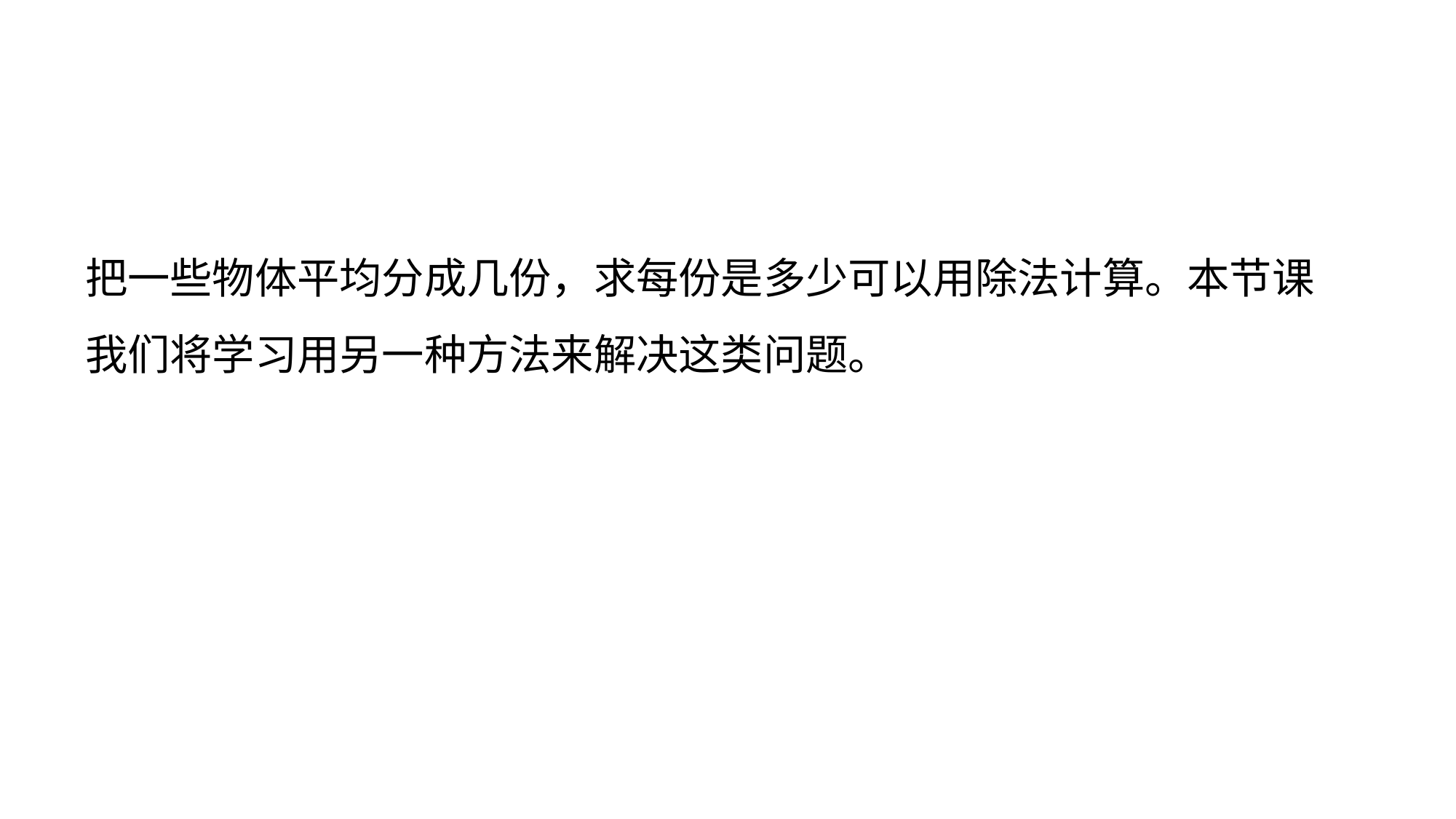

把一些物体平均分成几份，求每份是多少可以用除法计算。本节课我们将学习用另一种方法来解决这类问题。